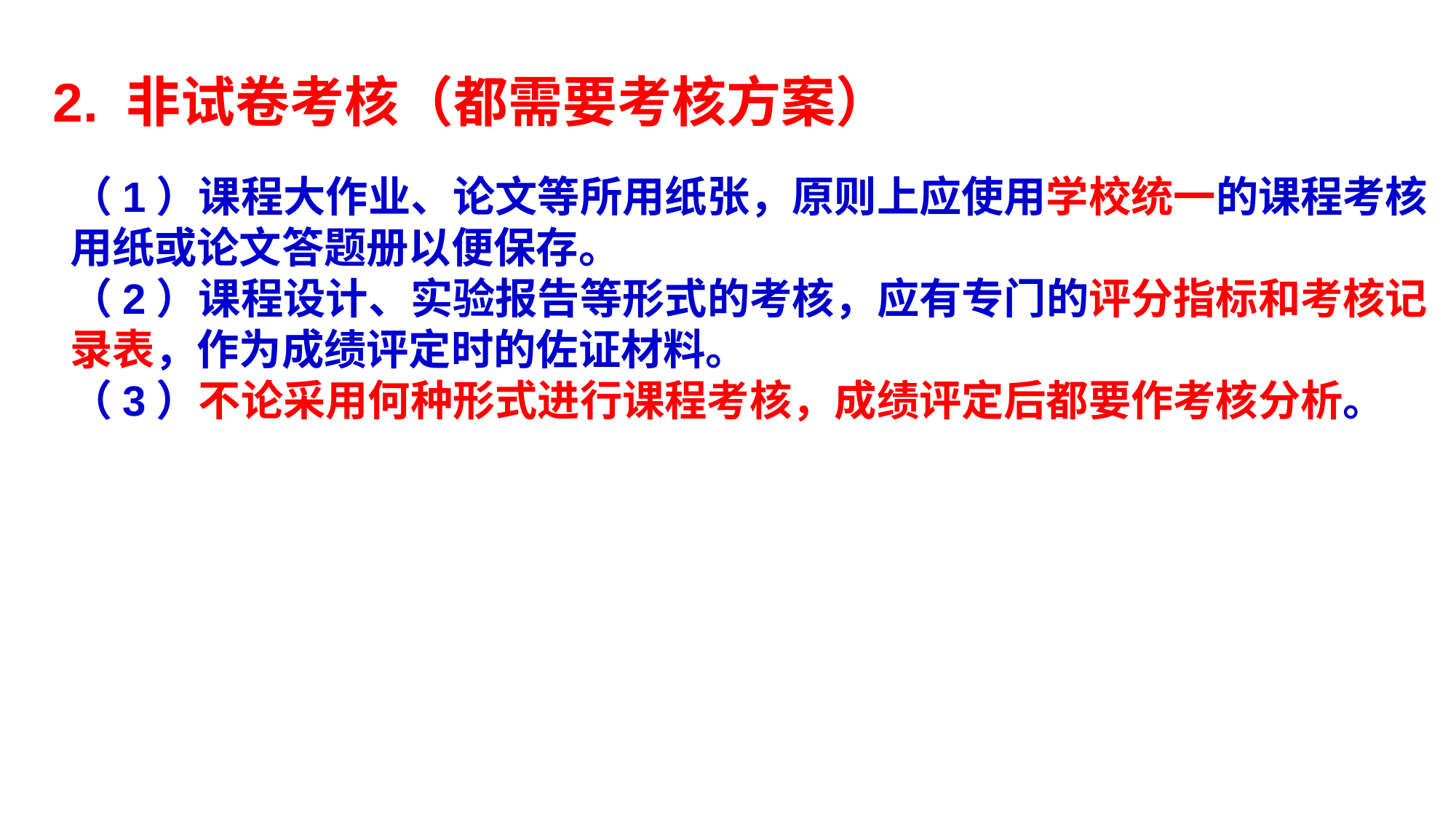

2. 非试卷考核（都需要考核方案）
（1）课程大作业、论文等所用纸张，原则上应使用学校统一的课程考核用纸或论文答题册以便保存。
（2）课程设计、实验报告等形式的考核，应有专门的评分指标和考核记录表，作为成绩评定时的佐证材料。
（3）不论采用何种形式进行课程考核，成绩评定后都要作考核分析。